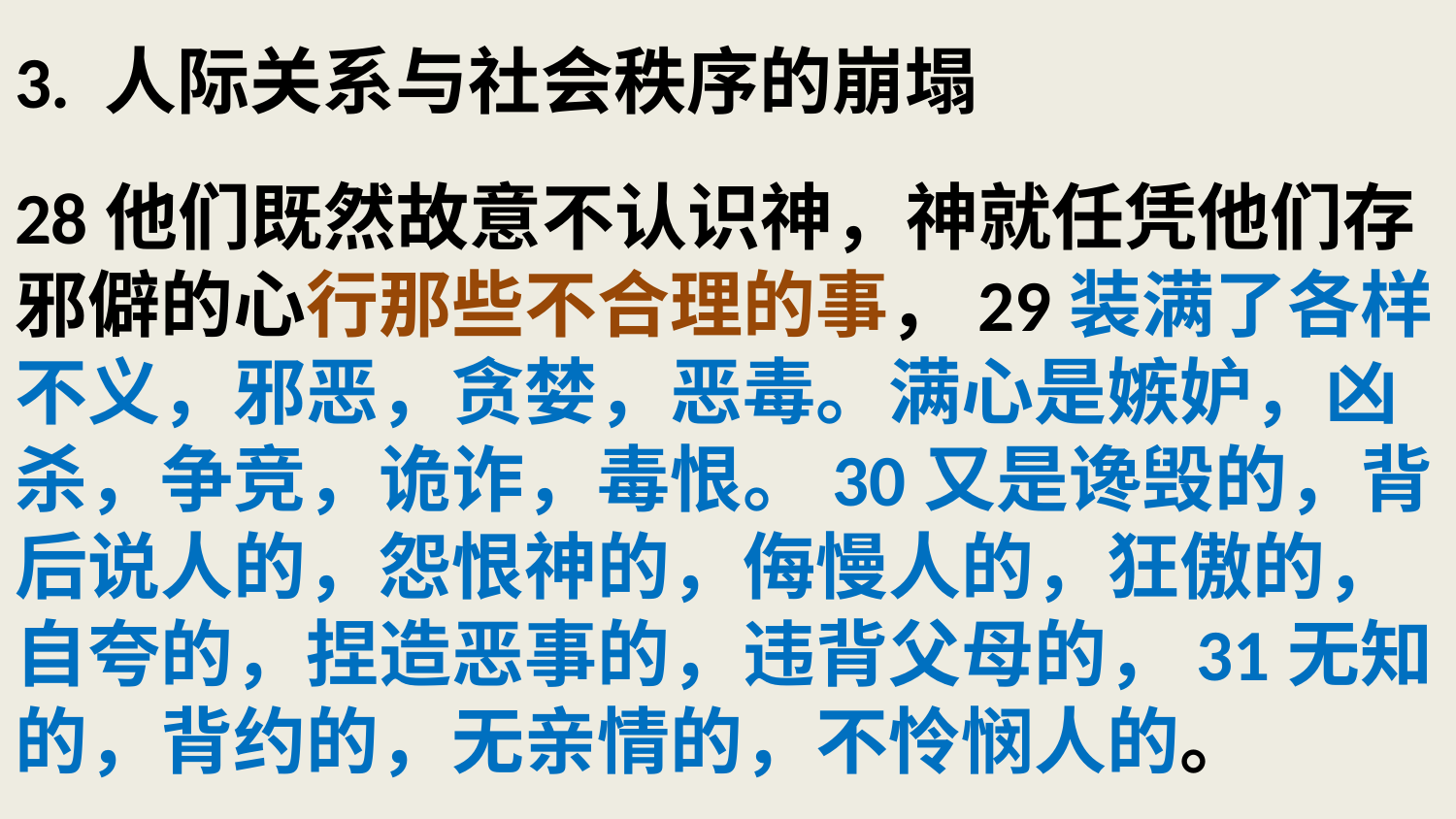

# 3. 人际关系与社会秩序的崩塌 28他们既然故意不认识神，神就任凭他们存邪僻的心行那些不合理的事，29装满了各样不义，邪恶，贪婪，恶毒。满心是嫉妒，凶杀，争竞，诡诈，毒恨。30又是谗毁的，背后说人的，怨恨神的，侮慢人的，狂傲的，自夸的，捏造恶事的，违背父母的，31无知的，背约的，无亲情的，不怜悯人的。